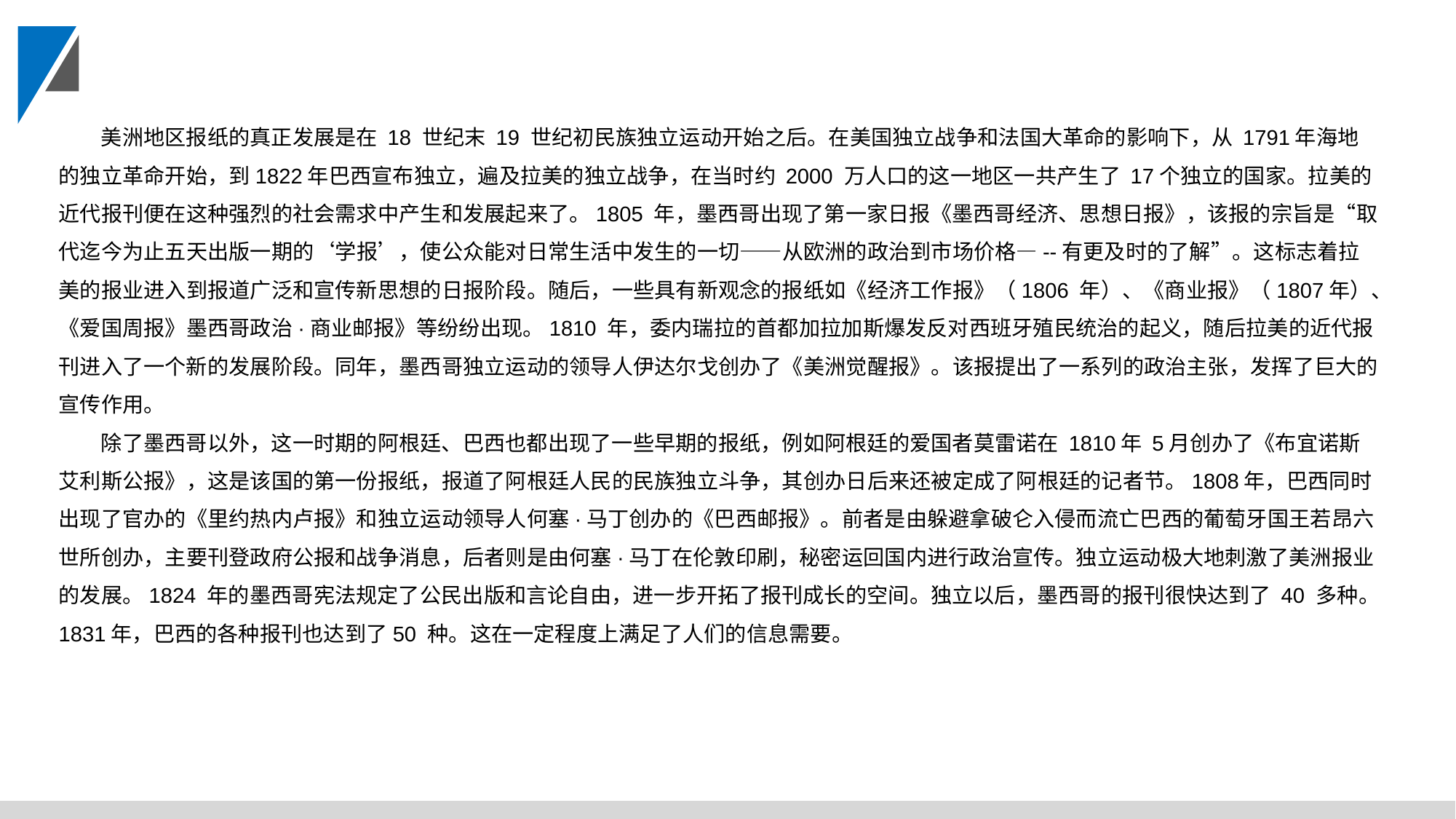

美洲地区报纸的真正发展是在 18 世纪末 19 世纪初民族独立运动开始之后。在美国独立战争和法国大革命的影响下，从 1791年海地的独立革命开始，到1822年巴西宣布独立，遍及拉美的独立战争，在当时约 2000 万人口的这一地区一共产生了 17个独立的国家。拉美的近代报刊便在这种强烈的社会需求中产生和发展起来了。1805 年，墨西哥出现了第一家日报《墨西哥经济、思想日报》，该报的宗旨是“取代迄今为止五天出版一期的‘学报’，使公众能对日常生活中发生的一切——从欧洲的政治到市场价格—--有更及时的了解”。这标志着拉美的报业进入到报道广泛和宣传新思想的日报阶段。随后，一些具有新观念的报纸如《经济工作报》（1806 年）、《商业报》（1807年）、《爱国周报》墨西哥政治·商业邮报》等纷纷出现。1810 年，委内瑞拉的首都加拉加斯爆发反对西班牙殖民统治的起义，随后拉美的近代报刊进入了一个新的发展阶段。同年，墨西哥独立运动的领导人伊达尔戈创办了《美洲觉醒报》。该报提出了一系列的政治主张，发挥了巨大的宣传作用。
除了墨西哥以外，这一时期的阿根廷、巴西也都出现了一些早期的报纸，例如阿根廷的爱国者莫雷诺在 1810年 5月创办了《布宜诺斯艾利斯公报》，这是该国的第一份报纸，报道了阿根廷人民的民族独立斗争，其创办日后来还被定成了阿根廷的记者节。1808年，巴西同时出现了官办的《里约热内卢报》和独立运动领导人何塞·马丁创办的《巴西邮报》。前者是由躲避拿破仑入侵而流亡巴西的葡萄牙国王若昂六世所创办，主要刊登政府公报和战争消息，后者则是由何塞·马丁在伦敦印刷，秘密运回国内进行政治宣传。独立运动极大地刺激了美洲报业的发展。1824 年的墨西哥宪法规定了公民出版和言论自由，进一步开拓了报刊成长的空间。独立以后，墨西哥的报刊很快达到了 40 多种。1831年，巴西的各种报刊也达到了50 种。这在一定程度上满足了人们的信息需要。